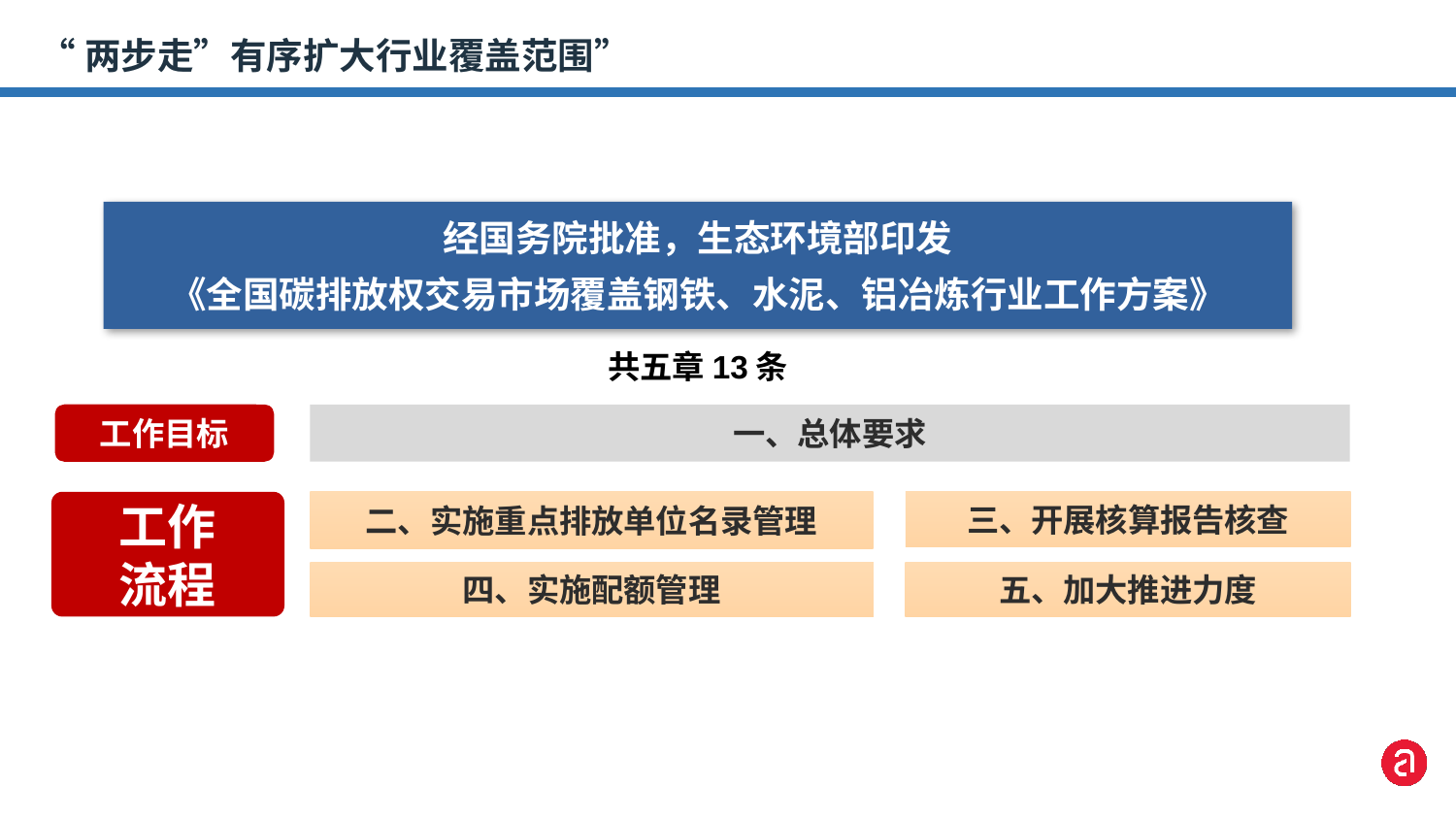

“两步走”有序扩大行业覆盖范围”
经国务院批准，生态环境部印发
《全国碳排放权交易市场覆盖钢铁、水泥、铝冶炼行业工作方案》
共五章13条
工作目标
一、总体要求
工作
流程
二、实施重点排放单位名录管理
三、开展核算报告核查
四、实施配额管理
五、加大推进力度